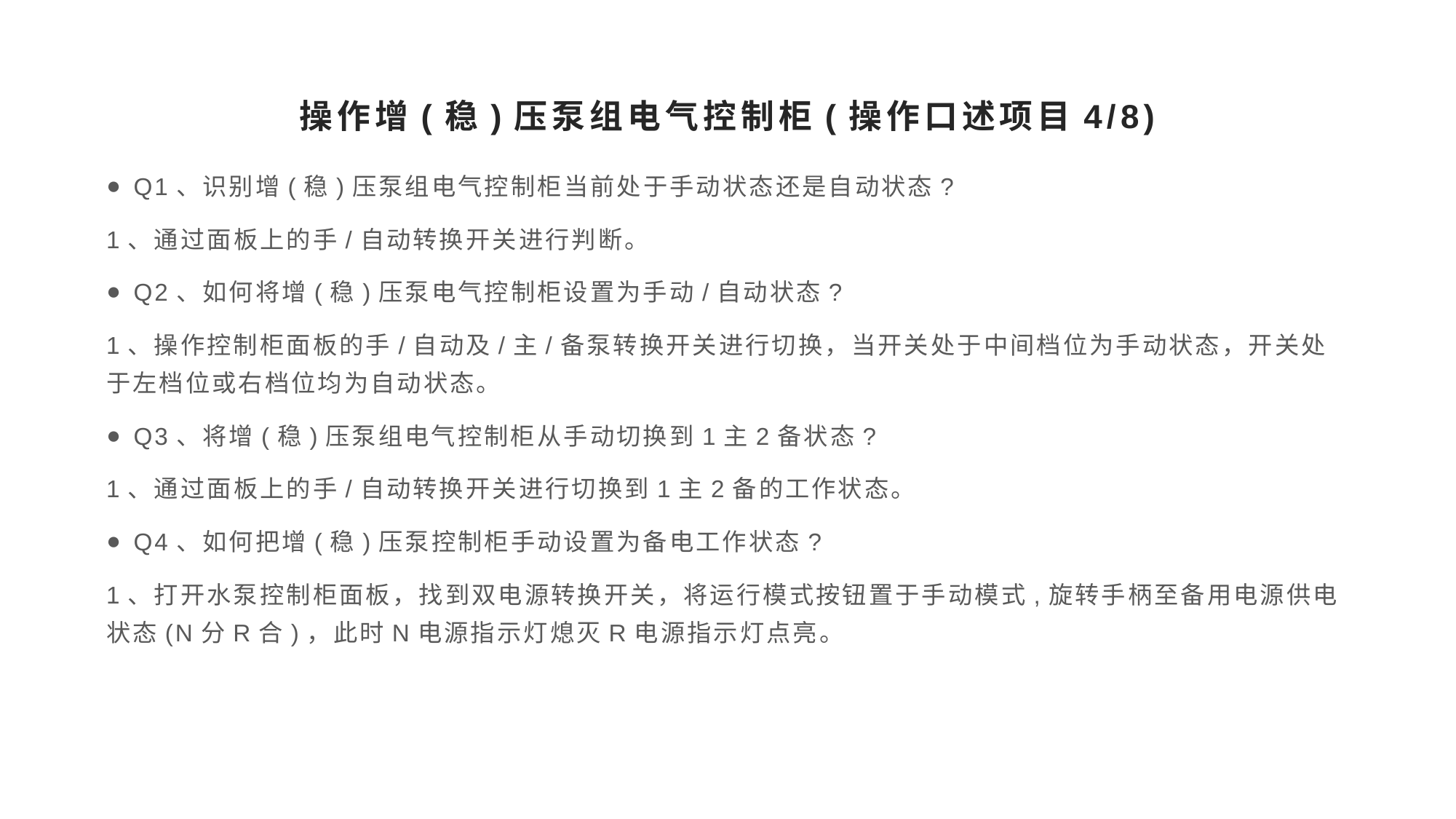

# 操作增(稳)压泵组电气控制柜(操作口述项目4/8)
Q1、识别增(稳)压泵组电气控制柜当前处于手动状态还是自动状态?
1、通过面板上的手/自动转换开关进行判断。
Q2、如何将增(稳)压泵电气控制柜设置为手动/自动状态?
1、操作控制柜面板的手/自动及/主/备泵转换开关进行切换，当开关处于中间档位为手动状态，开关处于左档位或右档位均为自动状态。
Q3、将增(稳)压泵组电气控制柜从手动切换到1主2备状态?
1、通过面板上的手/自动转换开关进行切换到1主2备的工作状态。
Q4、如何把增(稳)压泵控制柜手动设置为备电工作状态?
1、打开水泵控制柜面板，找到双电源转换开关，将运行模式按钮置于手动模式,旋转手柄至备用电源供电状态(N分R合)，此时N电源指示灯熄灭R电源指示灯点亮。
38